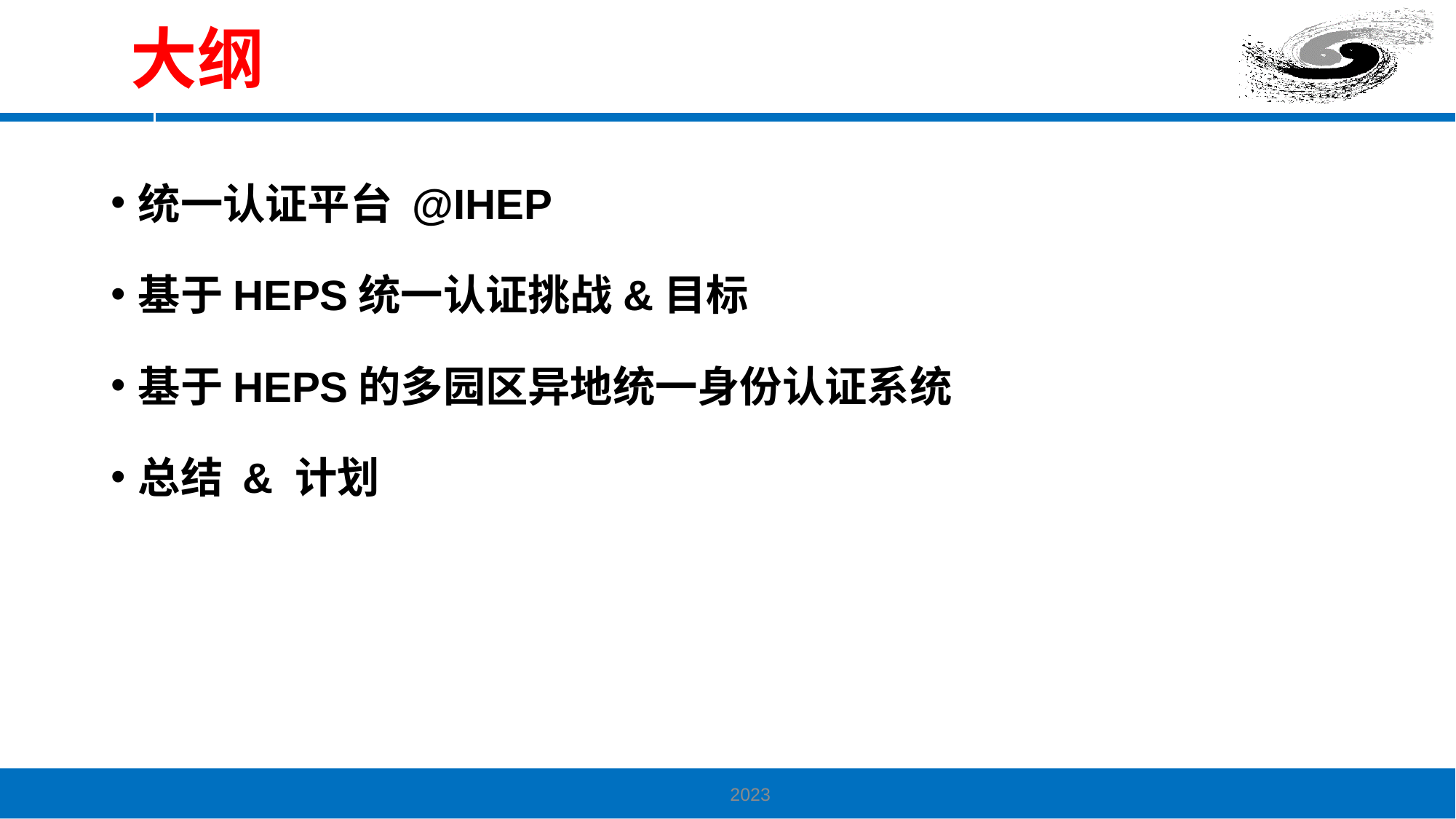

# 大纲
统一认证平台 @IHEP
基于HEPS统一认证挑战&目标
基于HEPS的多园区异地统一身份认证系统
总结 & 计划
2023
2